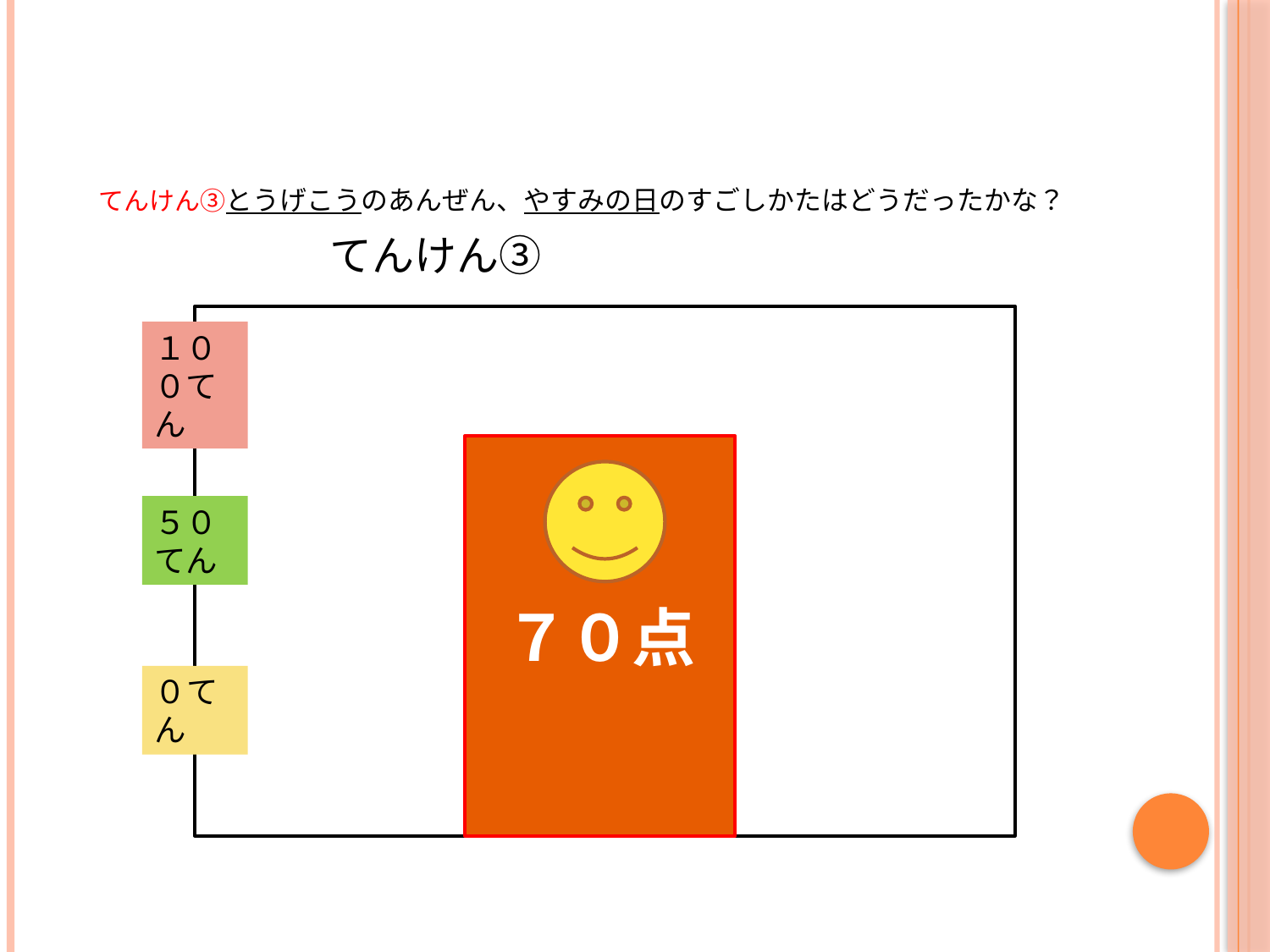

# てんけん③とうげこうのあんぜん、やすみの日のすごしかたはどうだったかな？
　　　　　　てんけん③

１００てん
７０点

５０てん
０てん